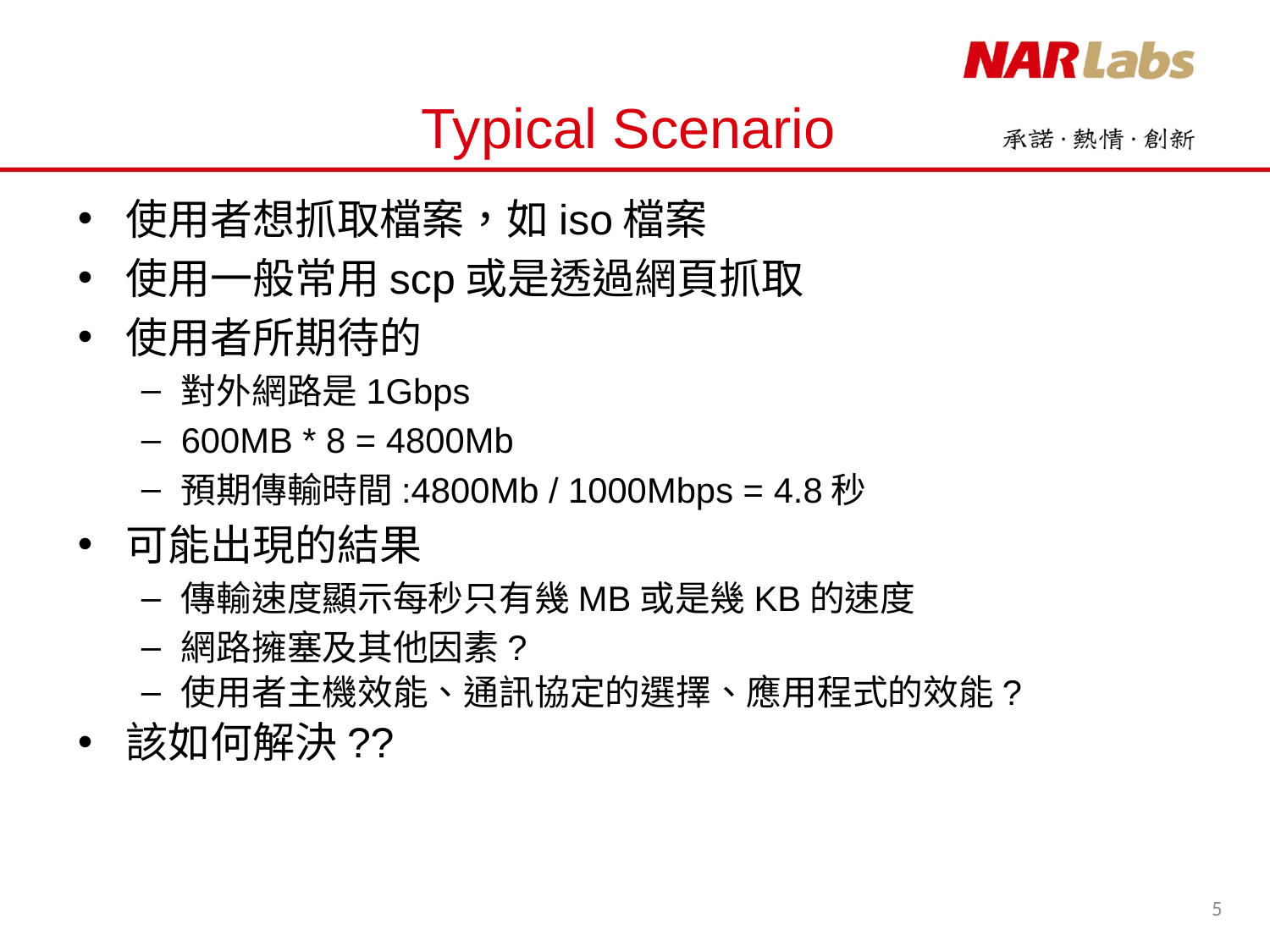

# Typical Scenario
使用者想抓取檔案，如iso檔案
使用一般常用scp或是透過網頁抓取
使用者所期待的
對外網路是1Gbps
600MB * 8 = 4800Mb
預期傳輸時間:4800Mb / 1000Mbps = 4.8秒
可能出現的結果
傳輸速度顯示每秒只有幾MB或是幾KB的速度
網路擁塞及其他因素?
使用者主機效能、通訊協定的選擇、應用程式的效能?
該如何解決??

5